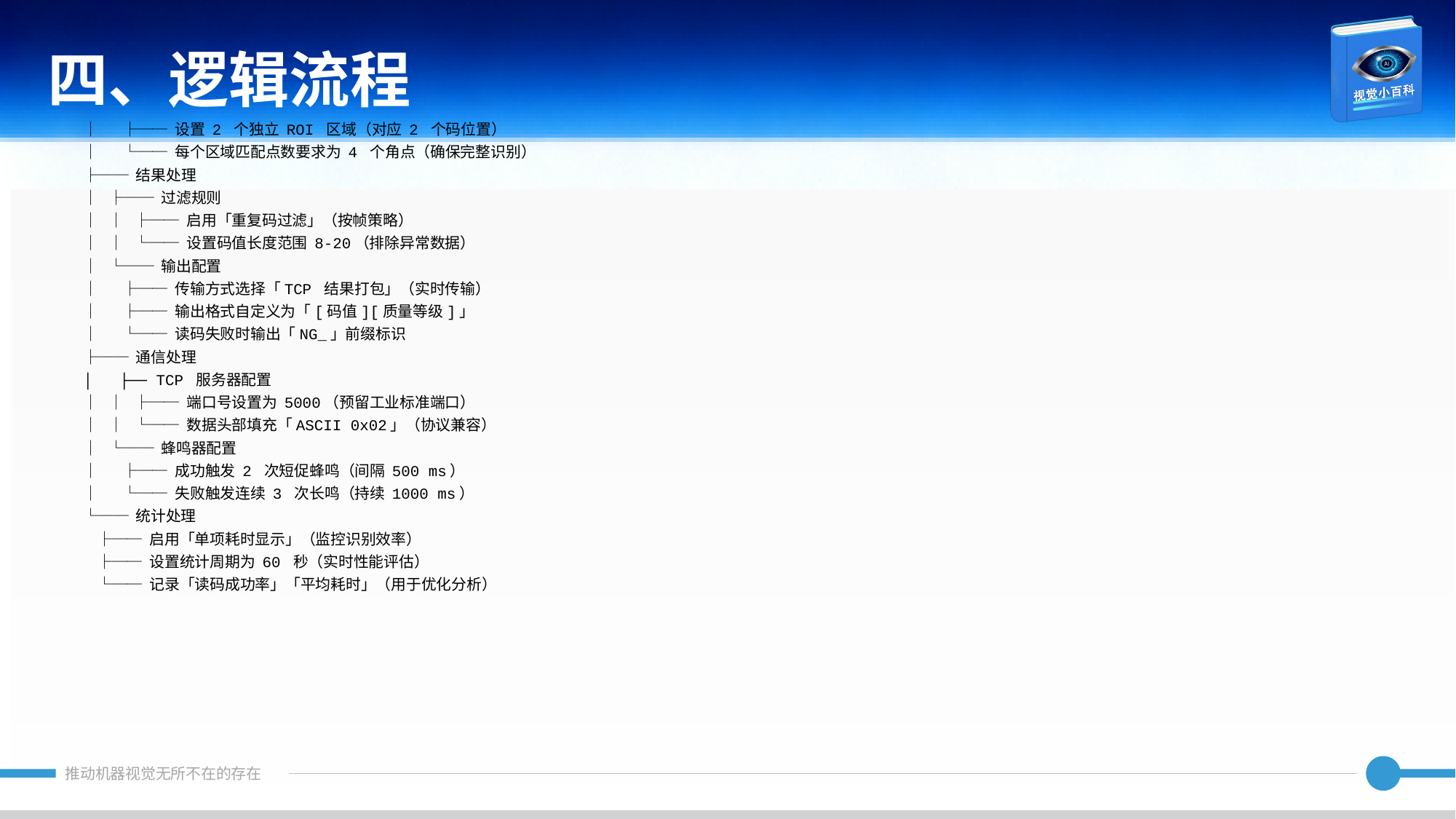

四、逻辑流程

│       ├── 设置 2 个独立 ROI 区域（对应 2 个码位置）
│       └── 每个区域匹配点数要求为 4 个角点（确保完整识别）
├── 结果处理
│   ├── 过滤规则
│   │   ├── 启用「重复码过滤」（按帧策略）
│   │   └── 设置码值长度范围 8-20（排除异常数据）
│   └── 输出配置
│       ├── 传输方式选择「TCP 结果打包」（实时传输）
│       ├── 输出格式自定义为「[码值][质量等级]」
│       └── 读码失败时输出「NG_」前缀标识
├── 通信处理
│   ├── TCP 服务器配置
│   │   ├── 端口号设置为 5000（预留工业标准端口）
│   │   └── 数据头部填充「ASCII 0x02」（协议兼容）
│   └── 蜂鸣器配置
│       ├── 成功触发 2 次短促蜂鸣（间隔 500 ms）
│       └── 失败触发连续 3 次长鸣（持续 1000 ms）
└── 统计处理
    ├── 启用「单项耗时显示」（监控识别效率）
    ├── 设置统计周期为 60 秒（实时性能评估）
    └── 记录「读码成功率」「平均耗时」（用于优化分析）
9